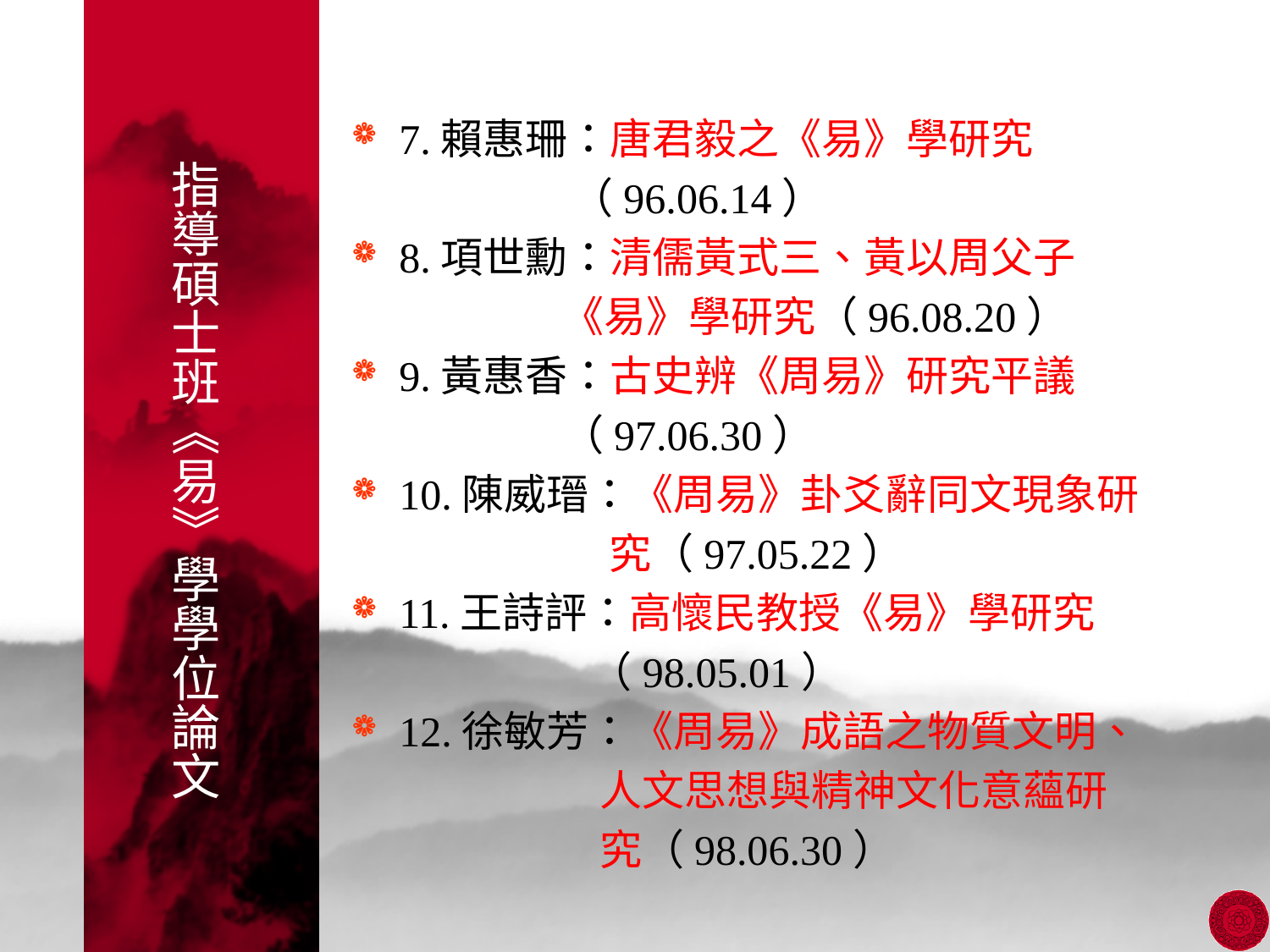

7.賴惠珊：唐君毅之《易》學研究
                      （96.06.14）
8.項世勳：清儒黃式三、黃以周父子
                     《易》學研究（96.08.20）
9.黃惠香：古史辨《周易》研究平議
                     （97.06.30）
10.陳威瑨：《周易》卦爻辭同文現象研
                          究（97.05.22）
11.王詩評：高懷民教授《易》學研究
                        （98.05.01）
12.徐敏芳：《周易》成語之物質文明、
                         人文思想與精神文化意蘊研
                         究（98.06.30）

# 指導碩士班《易》學學位論文